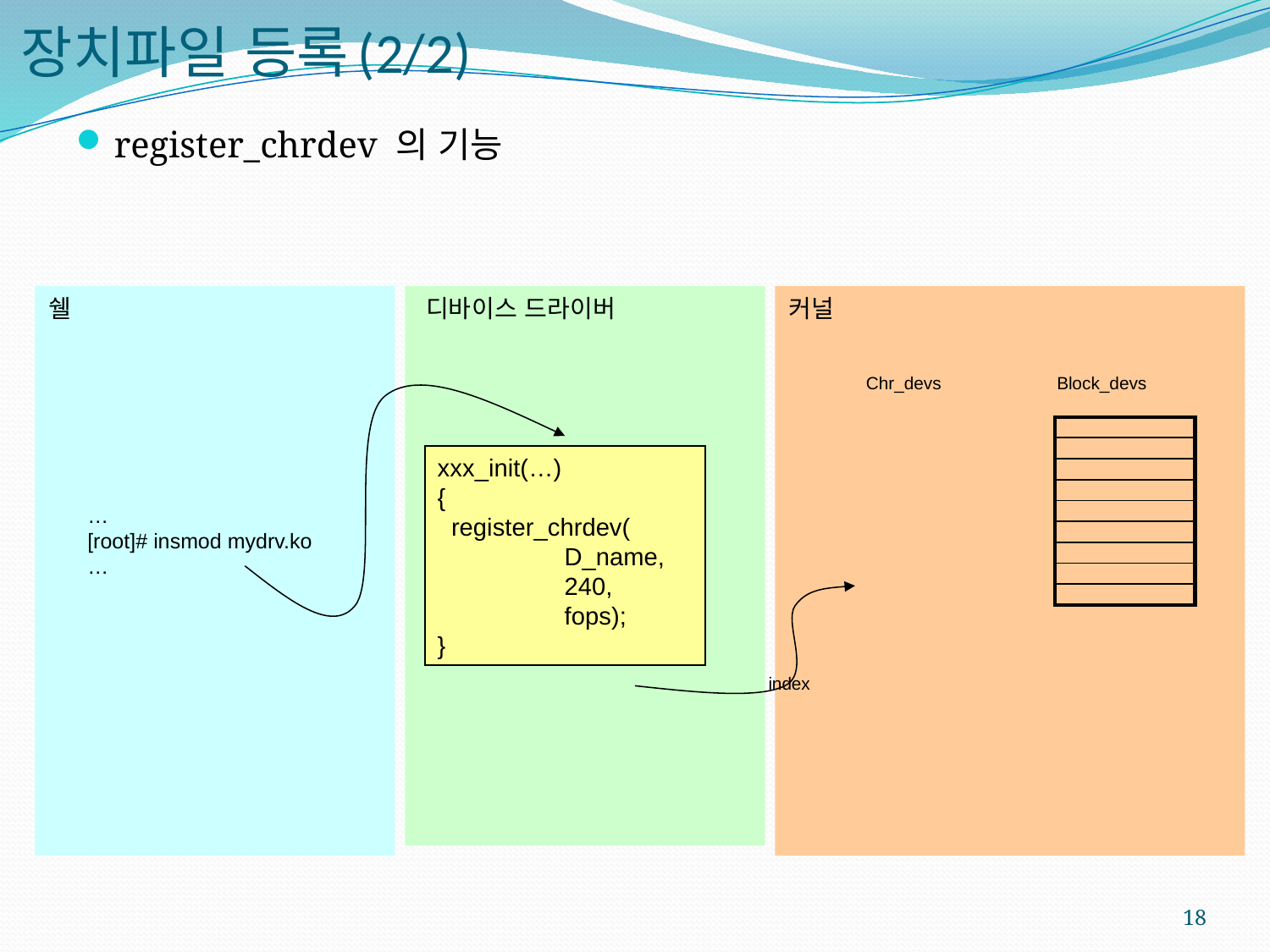

# 장치파일 등록(2/2)
register_chrdev 의 기능

쉘
디바이스 드라이버
커널
Chr_devs
Block_devs

|  |
| --- |
|  |
|  |
|  |
|  |
|  |
| ,,, |
| 240 : \*fops |
| ,,, |
|  |
| --- |
|  |
|  |
|  |
|  |
|  |
|  |
|  |
|  |
xxx_init(…)
{
  register_chrdev(
	D_name,
	240,
	fops);
}
…
[root]# insmod mydrv.ko
…

index
18